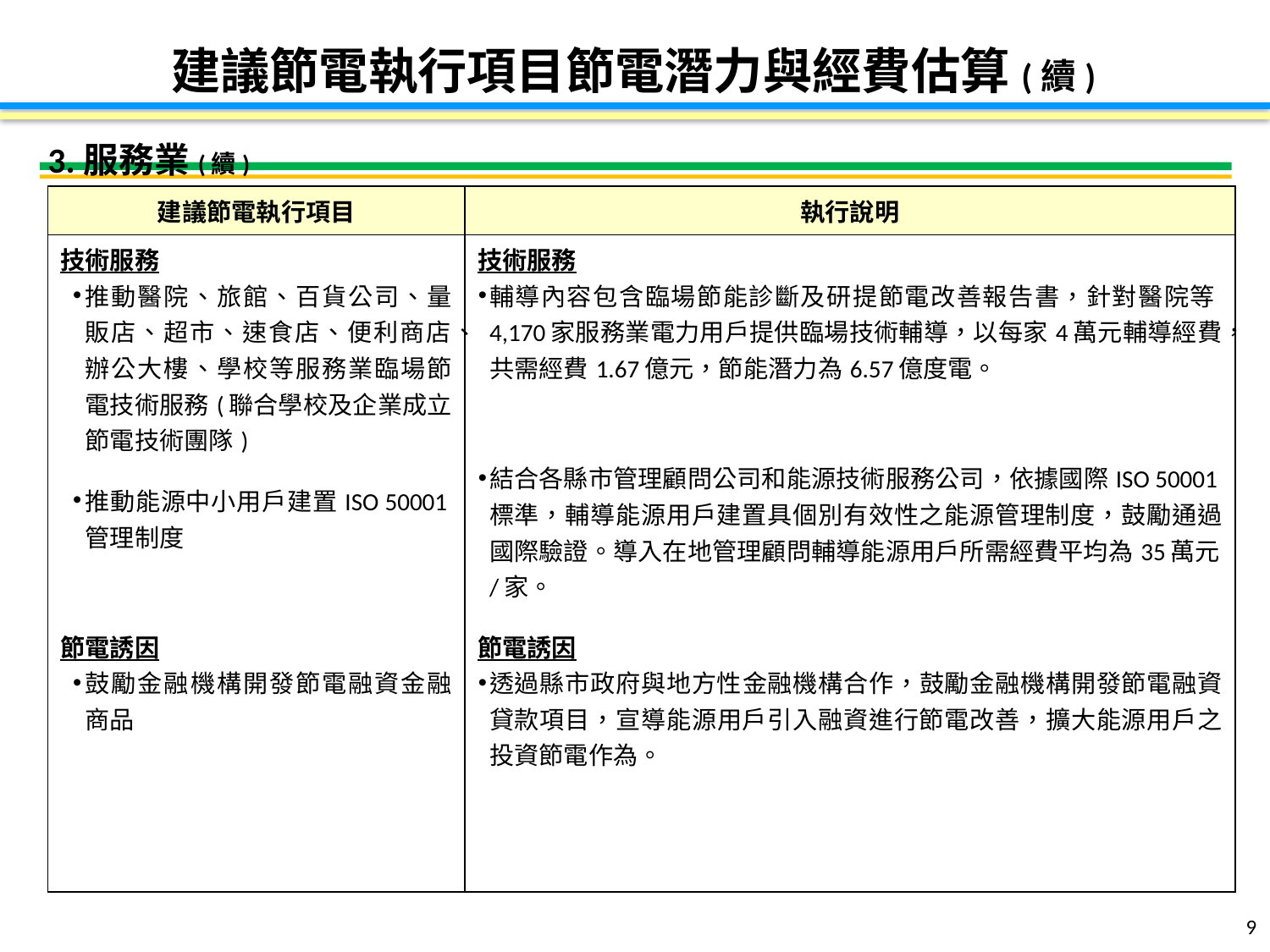

建議節電執行項目節電潛力與經費估算(續)
3.服務業(續)
| 建議節電執行項目 | 執行說明 |
| --- | --- |
| 技術服務 推動醫院、旅館、百貨公司、量販店、超市、速食店、便利商店、辦公大樓、學校等服務業臨場節電技術服務(聯合學校及企業成立節電技術團隊) 推動能源中小用戶建置ISO 50001管理制度 節電誘因 鼓勵金融機構開發節電融資金融商品 | 技術服務 輔導內容包含臨場節能診斷及研提節電改善報告書，針對醫院等4,170家服務業電力用戶提供臨場技術輔導，以每家4萬元輔導經費，共需經費1.67億元，節能潛力為6.57億度電。 結合各縣市管理顧問公司和能源技術服務公司，依據國際ISO 50001標準，輔導能源用戶建置具個別有效性之能源管理制度，鼓勵通過國際驗證。導入在地管理顧問輔導能源用戶所需經費平均為35萬元/家。 節電誘因 透過縣市政府與地方性金融機構合作，鼓勵金融機構開發節電融資貸款項目，宣導能源用戶引入融資進行節電改善，擴大能源用戶之投資節電作為。 |
9